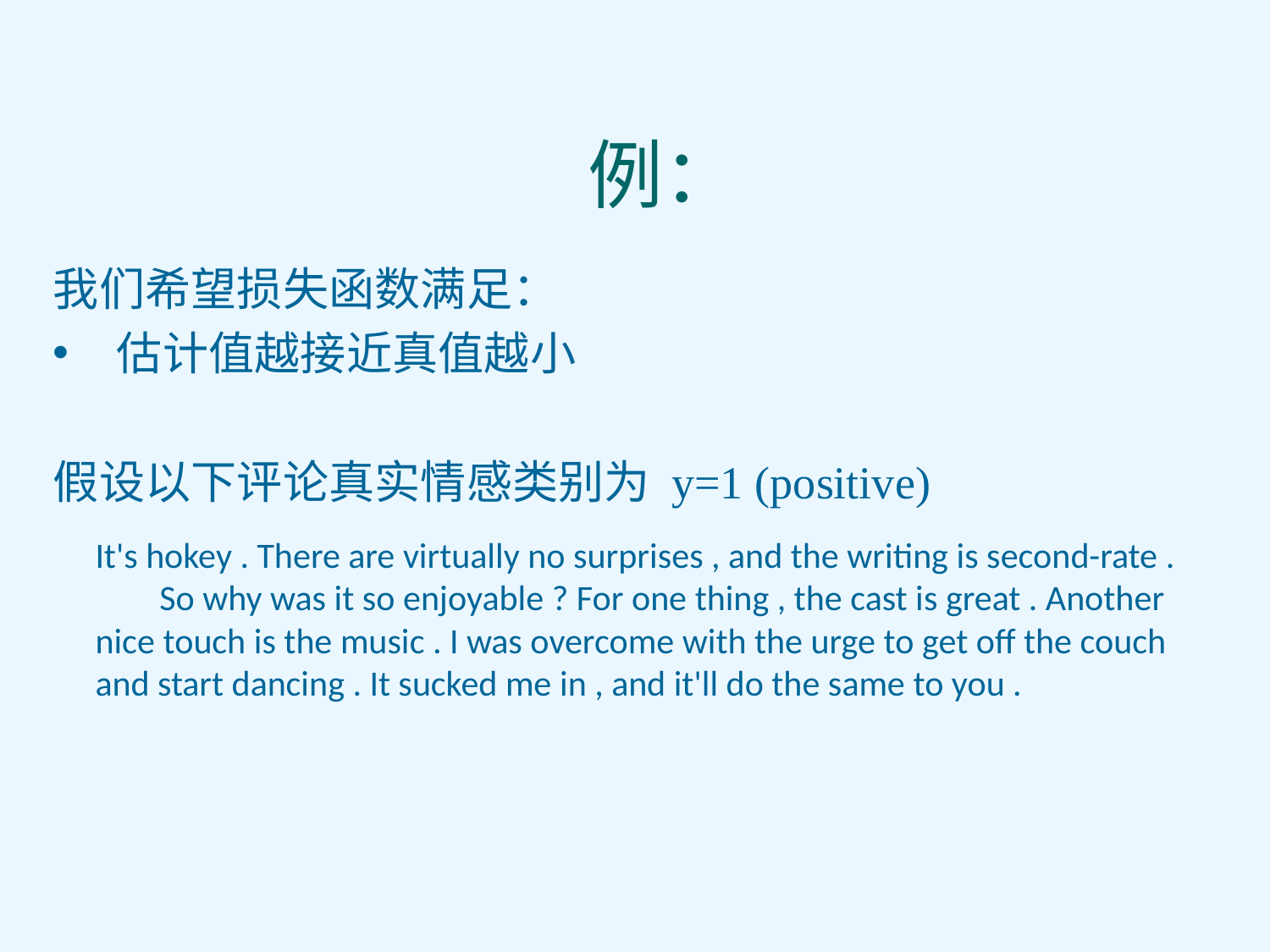

# 例：
我们希望损失函数满足：
估计值越接近真值越小

假设以下评论真实情感类别为 y=1 (positive)
It's hokey . There are virtually no surprises , and the writing is second-rate .         So why was it so enjoyable ? For one thing , the cast is great . Another nice touch is the music . I was overcome with the urge to get off the couch and start dancing . It sucked me in , and it'll do the same to you .